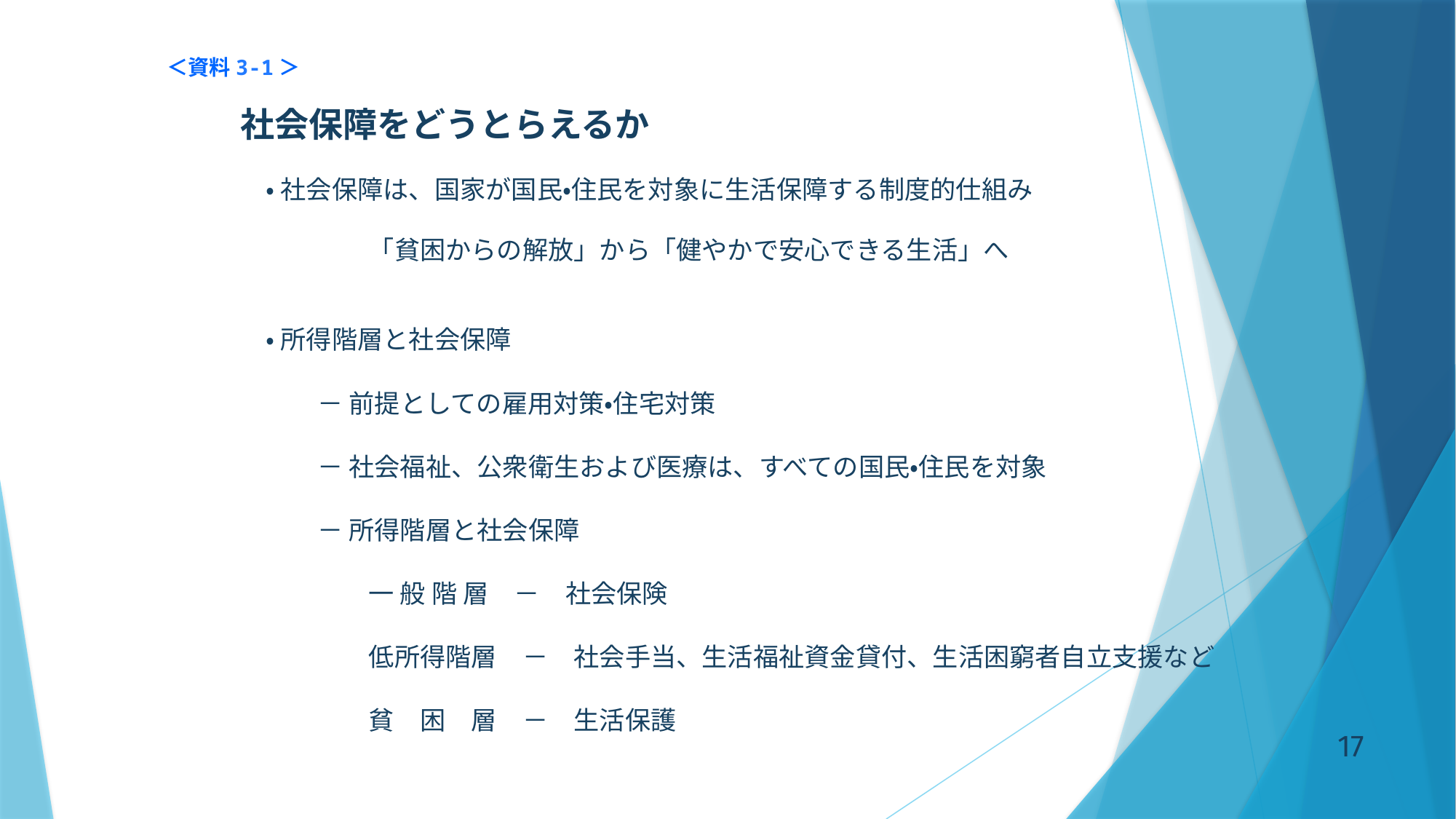

＜資料3-1＞
社会保障をどうとらえるか
　・ 社会保障は、国家が国民・住民を対象に生活保障する制度的仕組み
　　　　　「貧困からの解放」から「健やかで安心できる生活」へ

　・ 所得階層と社会保障
　　　－ 前提としての雇用対策・住宅対策
　　　－ 社会福祉、公衆衛生および医療は、すべての国民・住民を対象
　　　－ 所得階層と社会保障
　　　　　一 般 階 層　－　社会保険
　　　　　低所得階層　－　社会手当、生活福祉資金貸付、生活困窮者自立支援など
　　　　　貧　困　層　－　生活保護

17